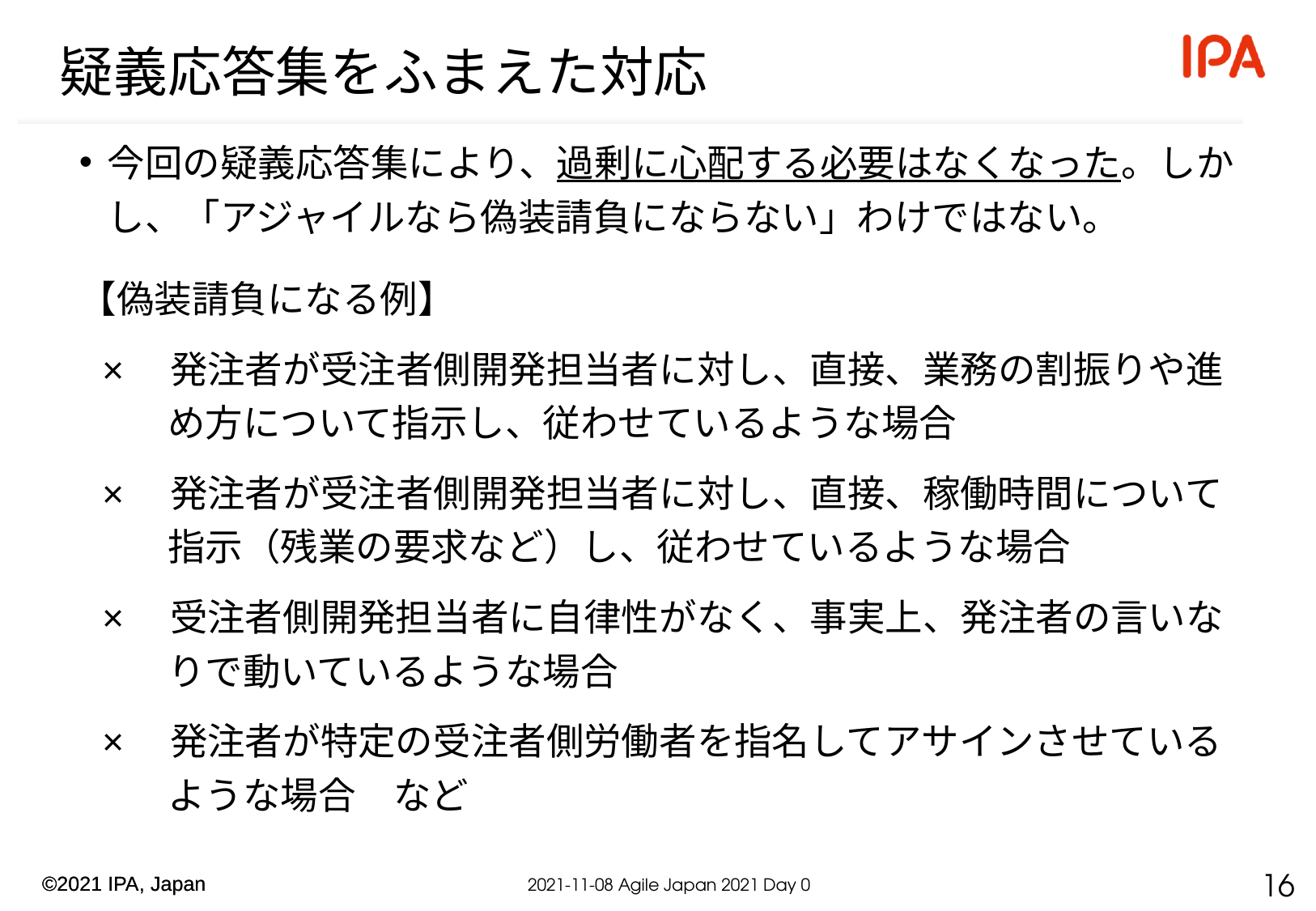

# 疑義応答集をふまえた対応
今回の疑義応答集により、過剰に心配する必要はなくなった。しかし、「アジャイルなら偽装請負にならない」わけではない。
【偽装請負になる例】
×　発注者が受注者側開発担当者に対し、直接、業務の割振りや進め方について指示し、従わせているような場合
×　発注者が受注者側開発担当者に対し、直接、稼働時間について指示（残業の要求など）し、従わせているような場合
×　受注者側開発担当者に自律性がなく、事実上、発注者の言いなりで動いているような場合
×　発注者が特定の受注者側労働者を指名してアサインさせているような場合　など
16